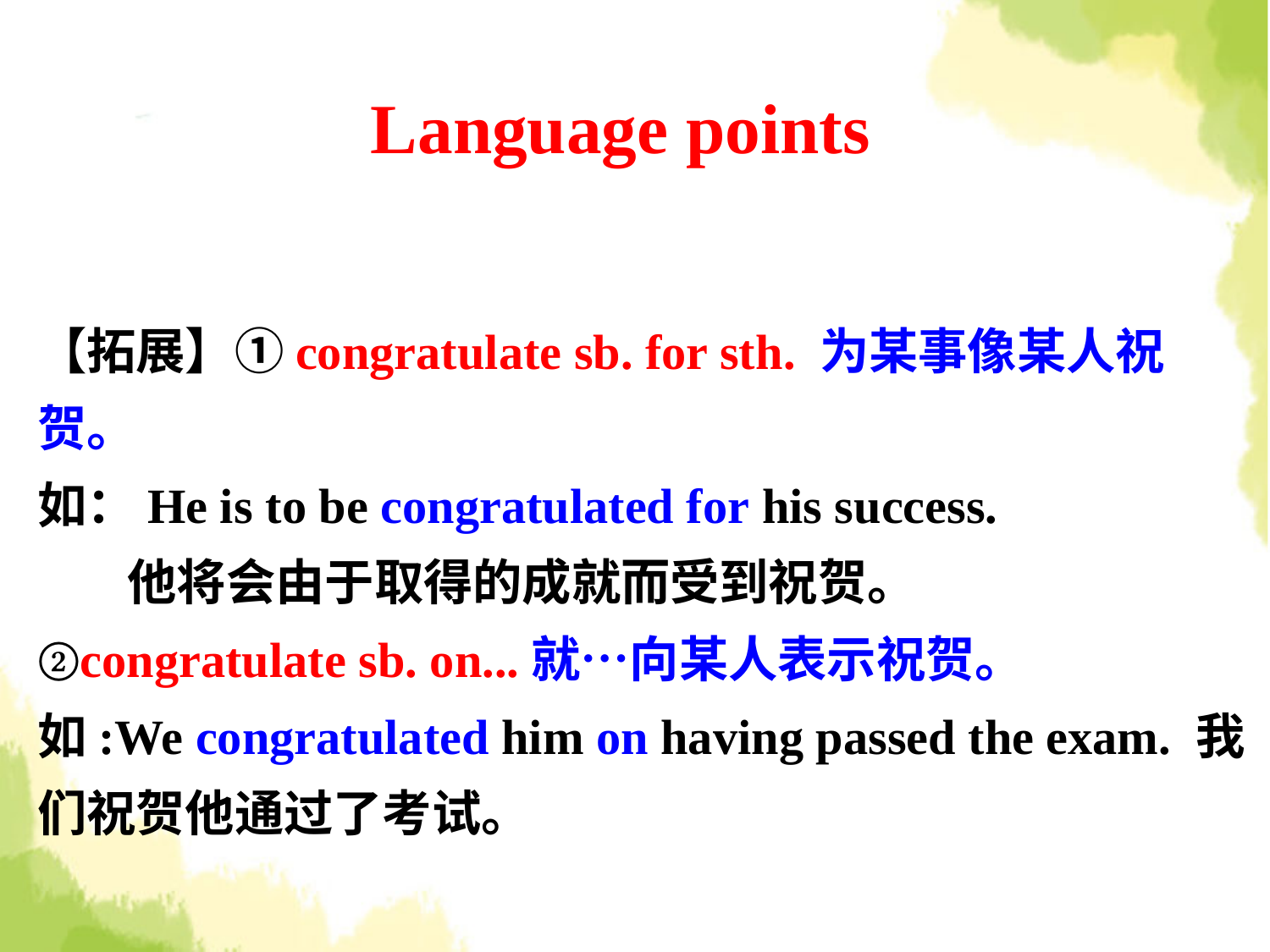

Language points
【拓展】①congratulate sb. for sth. 为某事像某人祝贺。
如：He is to be congratulated for his success.
       他将会由于取得的成就而受到祝贺。
②congratulate sb. on...就…向某人表示祝贺。
如:We congratulated him on having passed the exam. 我们祝贺他通过了考试。